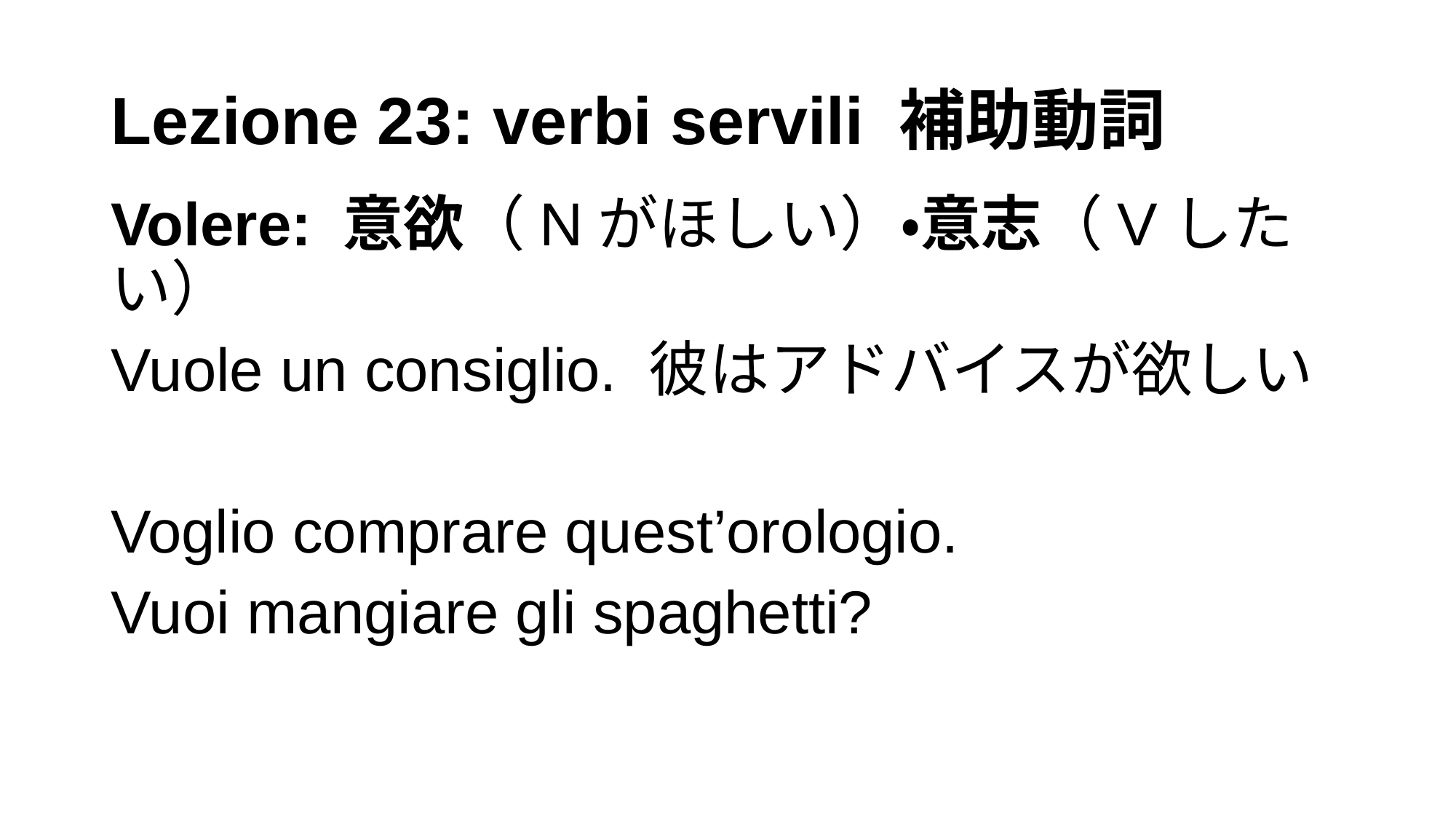

# Lezione 23: verbi servili 補助動詞
Volere: 意欲（Nがほしい）・意志（Vしたい）
Vuole un consiglio. 彼はアドバイスが欲しい

Voglio comprare quest’orologio.
Vuoi mangiare gli spaghetti?